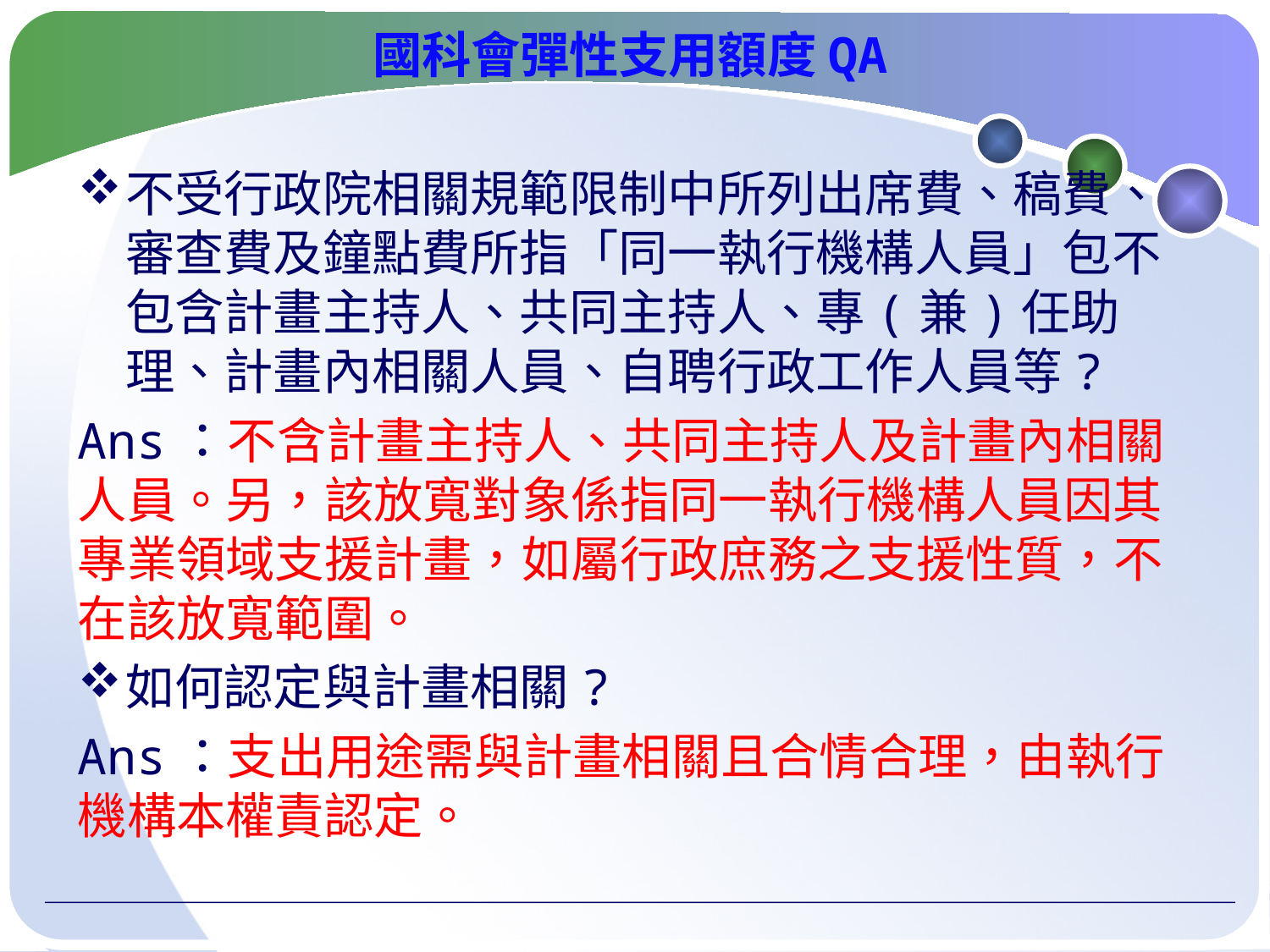

# 國科會彈性支用額度QA
不受行政院相關規範限制中所列出席費、稿費、審查費及鐘點費所指「同一執行機構人員」包不包含計畫主持人、共同主持人、專(兼)任助理、計畫內相關人員、自聘行政工作人員等?
Ans：不含計畫主持人、共同主持人及計畫內相關人員。另，該放寬對象係指同一執行機構人員因其專業領域支援計畫，如屬行政庶務之支援性質，不在該放寬範圍。
如何認定與計畫相關?
Ans：支出用途需與計畫相關且合情合理，由執行機構本權責認定。